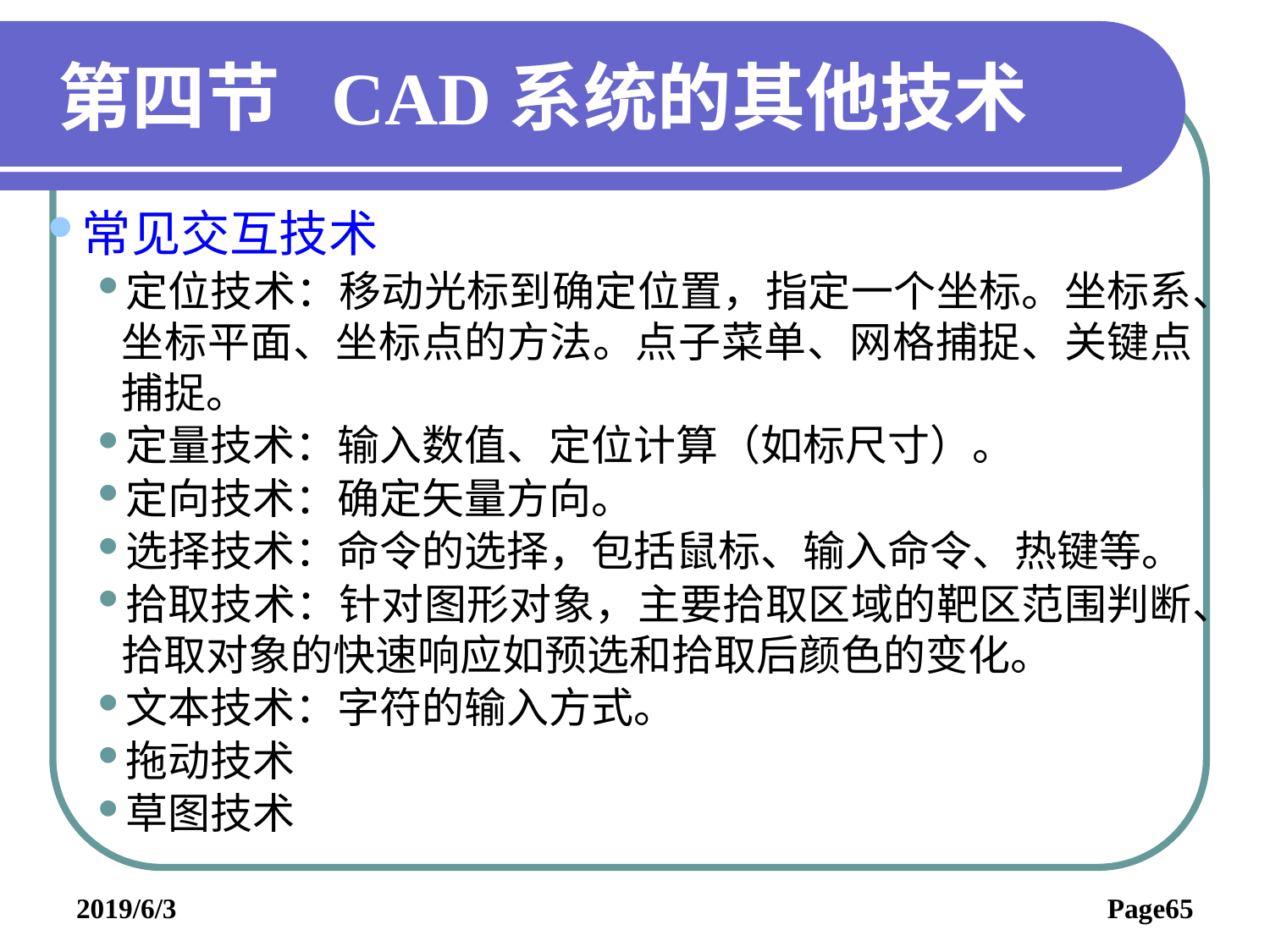

# 第四节  CAD系统的其他技术
常见交互技术
定位技术：移动光标到确定位置，指定一个坐标。坐标系、坐标平面、坐标点的方法。点子菜单、网格捕捉、关键点捕捉。
定量技术：输入数值、定位计算（如标尺寸）。
定向技术：确定矢量方向。
选择技术：命令的选择，包括鼠标、输入命令、热键等。
拾取技术：针对图形对象，主要拾取区域的靶区范围判断、拾取对象的快速响应如预选和拾取后颜色的变化。
文本技术：字符的输入方式。
拖动技术
草图技术
2019/6/3
Page65